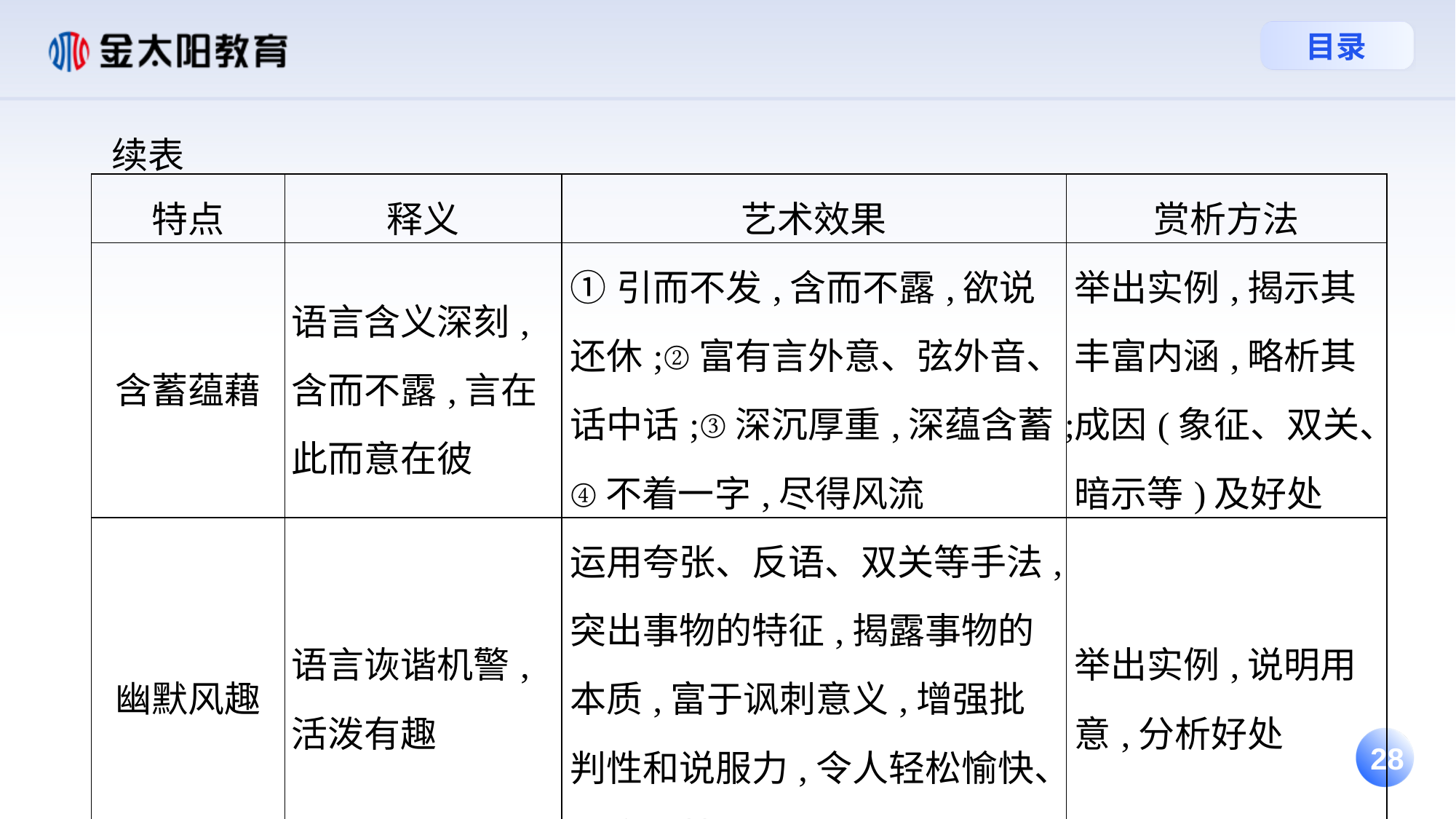

续表

| 特点 | 释义 | 艺术效果 | 赏析方法 |
| --- | --- | --- | --- |
| 含蓄蕴藉 | 语言含义深刻,含而不露,言在此而意在彼 | ①引而不发,含而不露,欲说还休;②富有言外意、弦外音、话中话;③深沉厚重,深蕴含蓄;④不着一字,尽得风流 | 举出实例,揭示其丰富内涵,略析其成因(象征、双关、暗示等)及好处 |
| 幽默风趣 | 语言诙谐机警,活泼有趣 | 运用夸张、反语、双关等手法,突出事物的特征,揭露事物的本质,富于讽刺意义,增强批判性和说服力,令人轻松愉快、忍俊不禁 | 举出实例,说明用意,分析好处 |